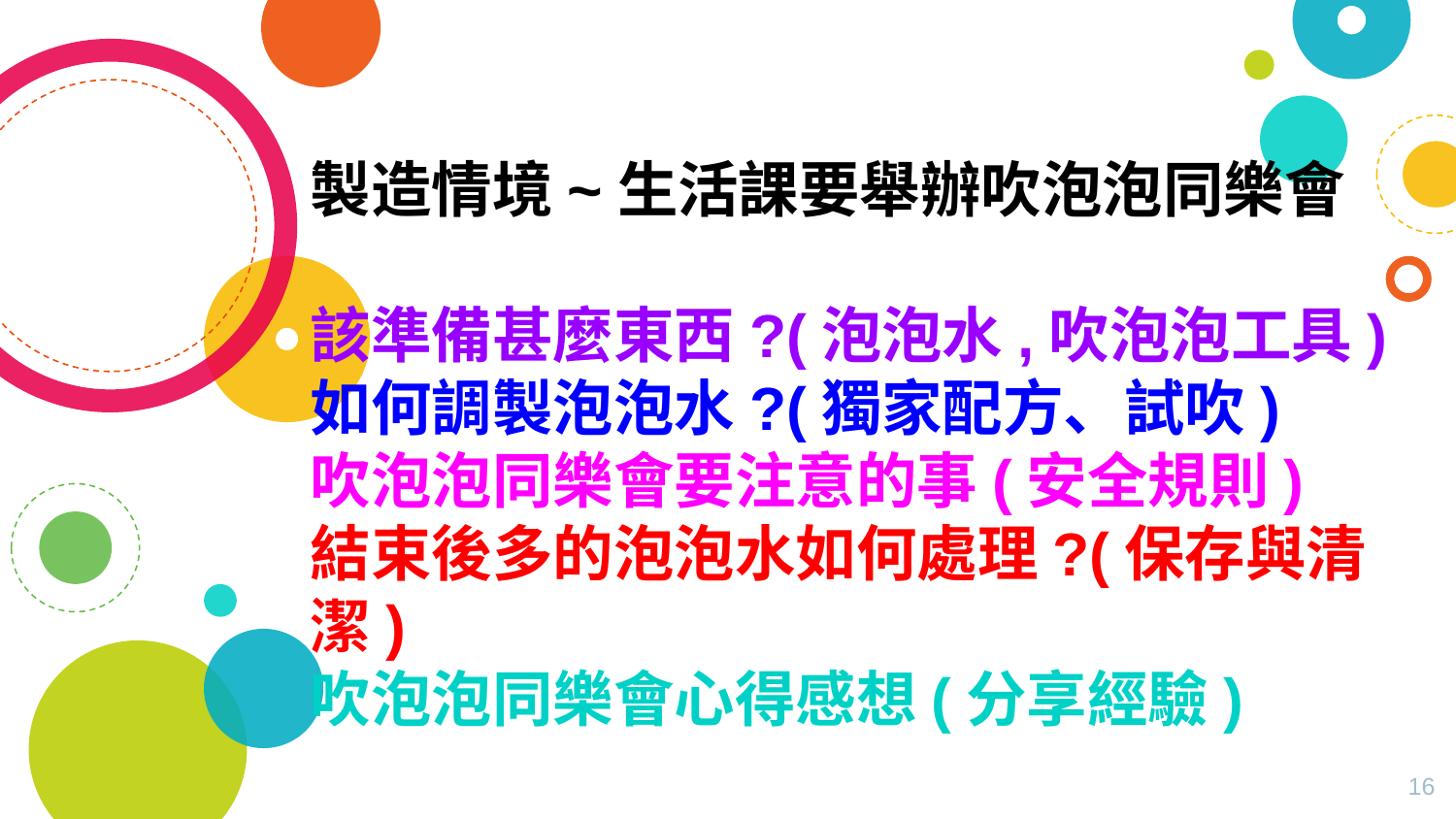

製造情境~生活課要舉辦吹泡泡同樂會

該準備甚麼東西?(泡泡水,吹泡泡工具)
如何調製泡泡水?(獨家配方、試吹)
吹泡泡同樂會要注意的事(安全規則)
結束後多的泡泡水如何處理?(保存與清潔)
吹泡泡同樂會心得感想(分享經驗)
16